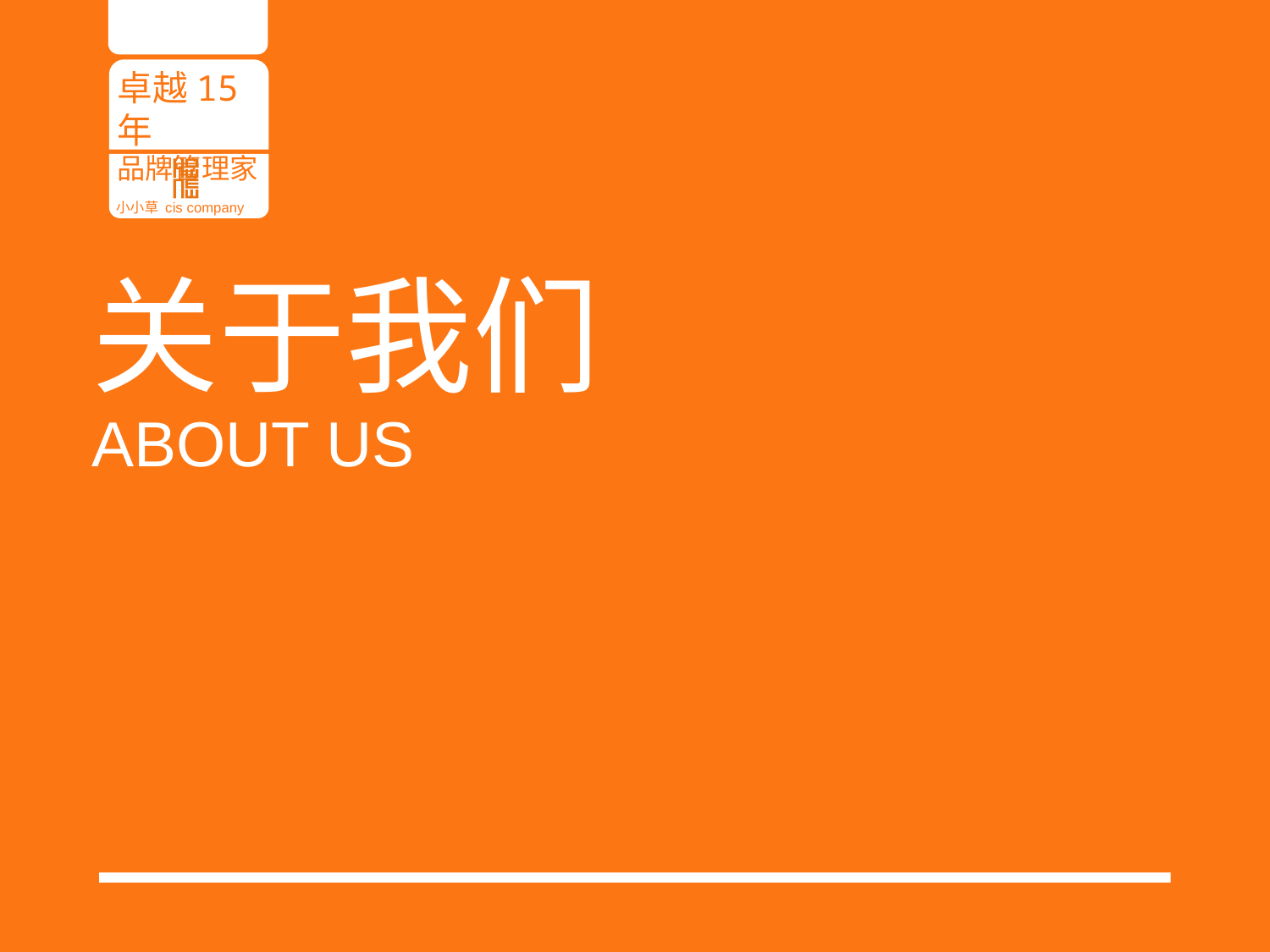

卓越15年
品牌管理家

小小草 cis company

关于我们
ABOUT US